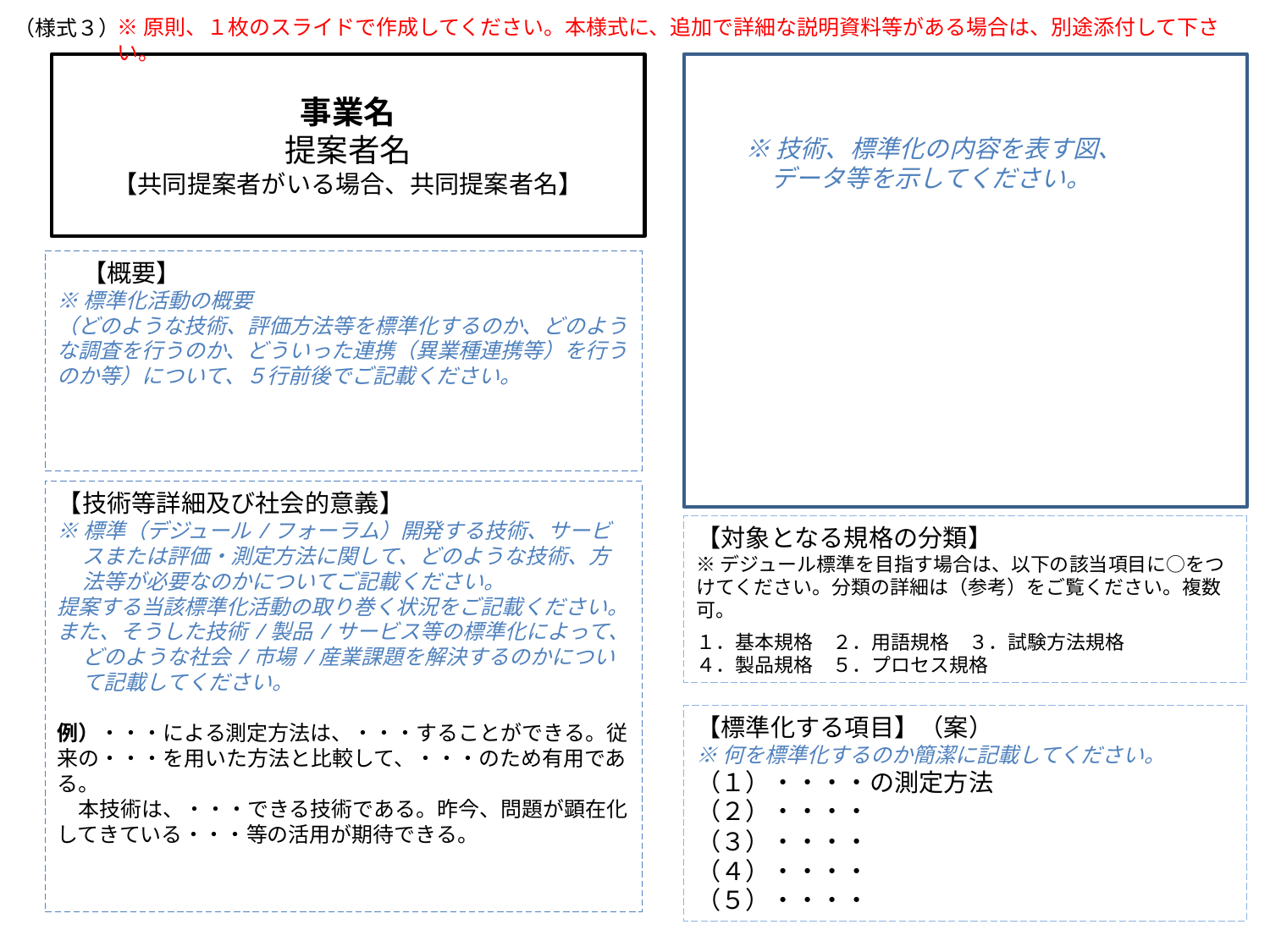

※原則、１枚のスライドで作成してください。本様式に、追加で詳細な説明資料等がある場合は、別途添付して下さい。
（様式３）
事業名
提案者名
【共同提案者がいる場合、共同提案者名】

※技術、標準化の内容を表す図、データ等を示してください。
　【概要】
※標準化活動の概要
（どのような技術、評価方法等を標準化するのか、どのような調査を行うのか、どういった連携（異業種連携等）を行うのか等）について、５行前後でご記載ください。

【技術等詳細及び社会的意義】
※標準（デジュール/フォーラム）開発する技術、サービスまたは評価・測定方法に関して、どのような技術、方法等が必要なのかについてご記載ください。
提案する当該標準化活動の取り巻く状況をご記載ください。
また、そうした技術/製品/サービス等の標準化によって、どのような社会/市場/産業課題を解決するのかについて記載してください。
例）・・・による測定方法は、・・・することができる。従来の・・・を用いた方法と比較して、・・・のため有用である。
　本技術は、・・・できる技術である。昨今、問題が顕在化してきている・・・等の活用が期待できる。

【対象となる規格の分類】
※デジュール標準を目指す場合は、以下の該当項目に○をつけてください。分類の詳細は（参考）をご覧ください。複数可。

１．基本規格　２．用語規格　３．試験方法規格
４．製品規格　５．プロセス規格
【標準化する項目】（案）
※何を標準化するのか簡潔に記載してください。
（１）・・・・の測定方法
（２）・・・・
（３）・・・・
（４）・・・・
（５）・・・・